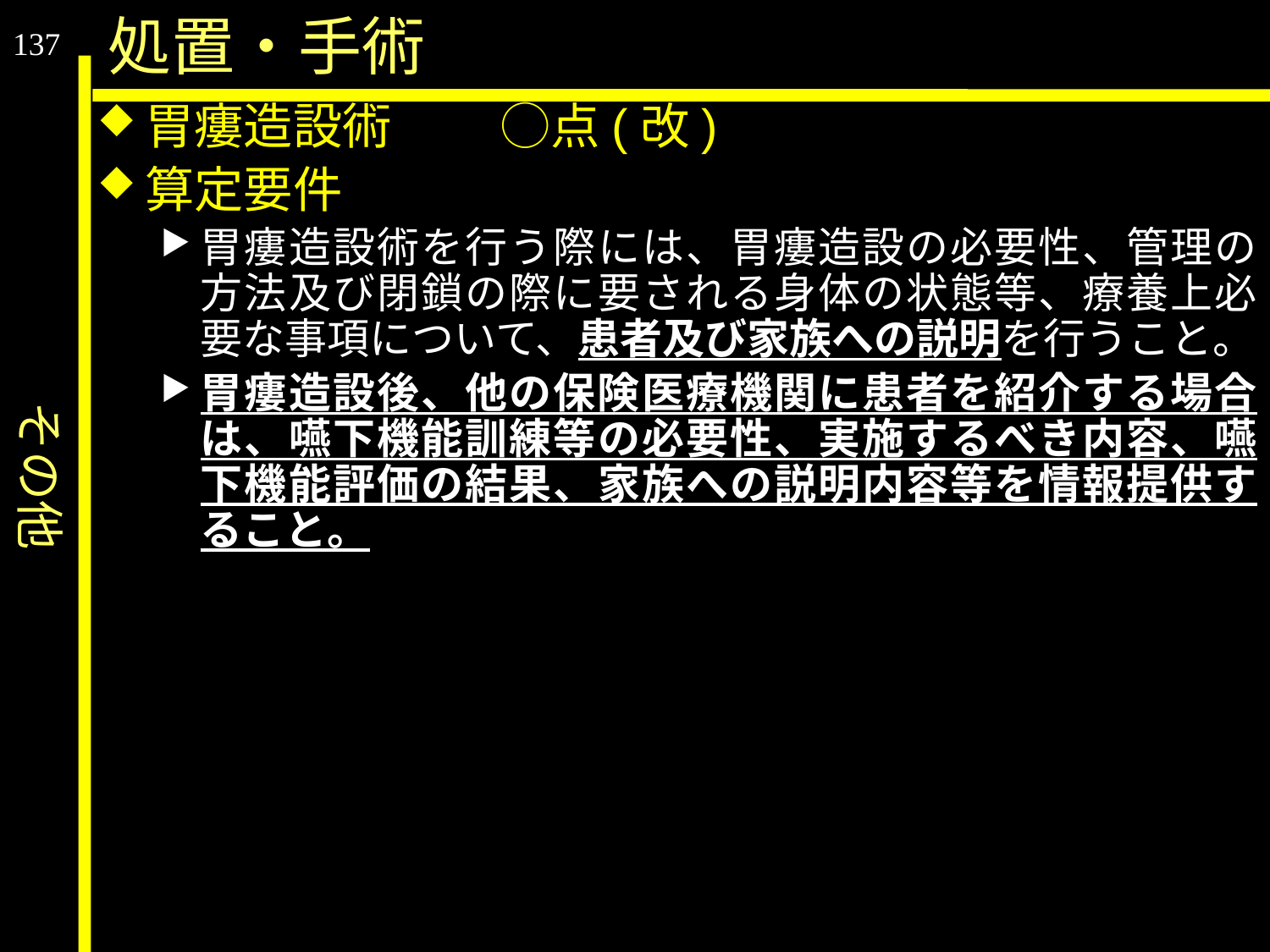

その他
処置・手術
137

胃瘻造設術　　 ◯点(改)
算定要件
胃瘻造設術を行う際には、胃瘻造設の必要性、管理の方法及び閉鎖の際に要される身体の状態等、療養上必要な事項について、患者及び家族への説明を行うこと。
胃瘻造設後、他の保険医療機関に患者を紹介する場合は、嚥下機能訓練等の必要性、実施するべき内容、嚥下機能評価の結果、家族への説明内容等を情報提供すること。